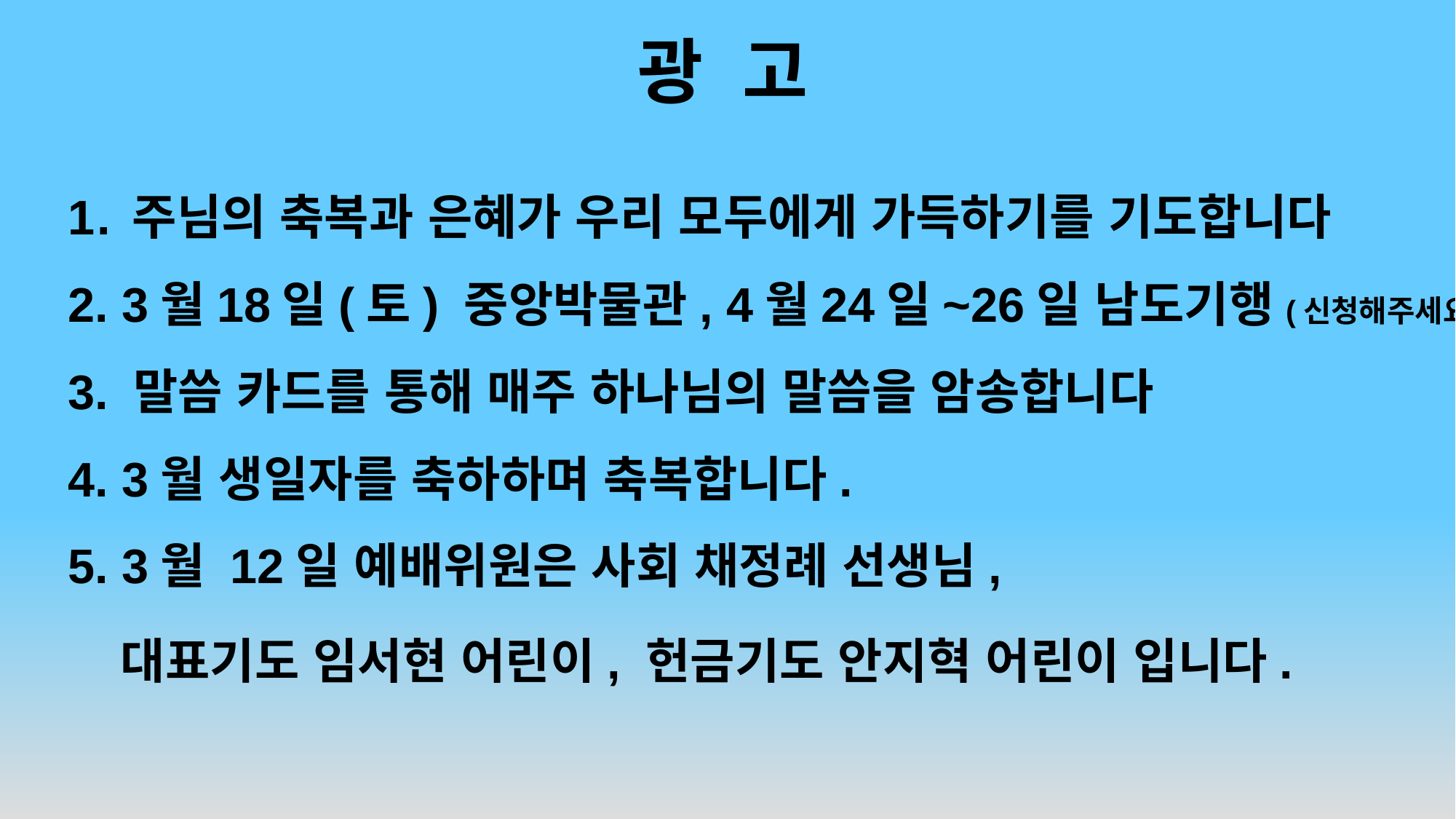

# 광  고
주님의 축복과 은혜가 우리 모두에게 가득하기를 기도합니다
2. 3월18일(토) 중앙박물관, 4월24일~26일 남도기행(신청해주세요)
3. 말씀 카드를 통해 매주 하나님의 말씀을 암송합니다
4. 3월 생일자를 축하하며 축복합니다.
5. 3월 12일 예배위원은 사회 채정례 선생님,
   대표기도 임서현 어린이, 헌금기도 안지혁 어린이 입니다.